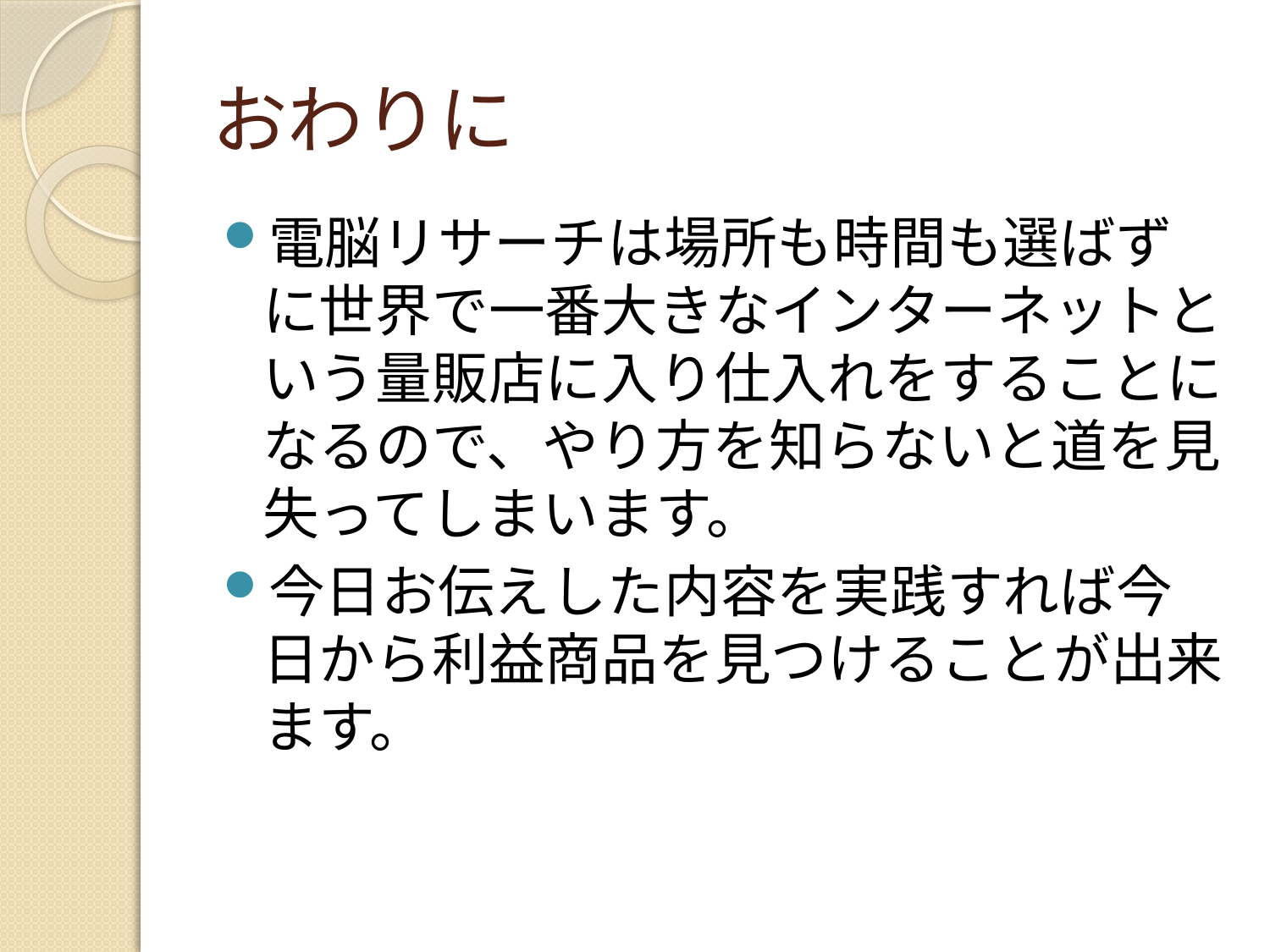

# おわりに
電脳リサーチは場所も時間も選ばずに世界で一番大きなインターネットという量販店に入り仕入れをすることになるので、やり方を知らないと道を見失ってしまいます。
今日お伝えした内容を実践すれば今日から利益商品を見つけることが出来ます。